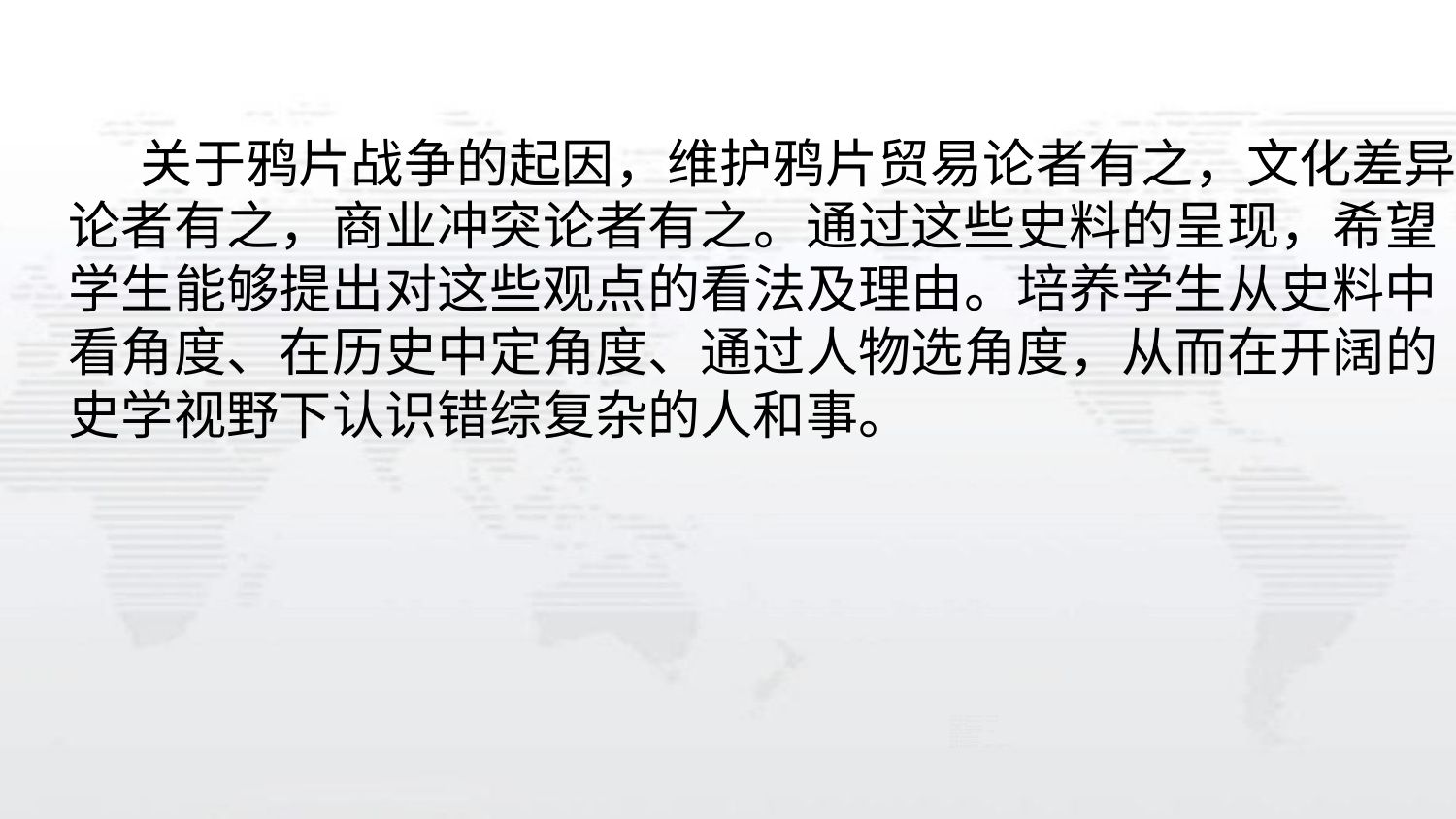

关于鸦片战争的起因，维护鸦片贸易论者有之，文化差异
论者有之，商业冲突论者有之。通过这些史料的呈现，希望
学生能够提出对这些观点的看法及理由。培养学生从史料中
看角度、在历史中定角度、通过人物选角度，从而在开阔的
史学视野下认识错综复杂的人和事。